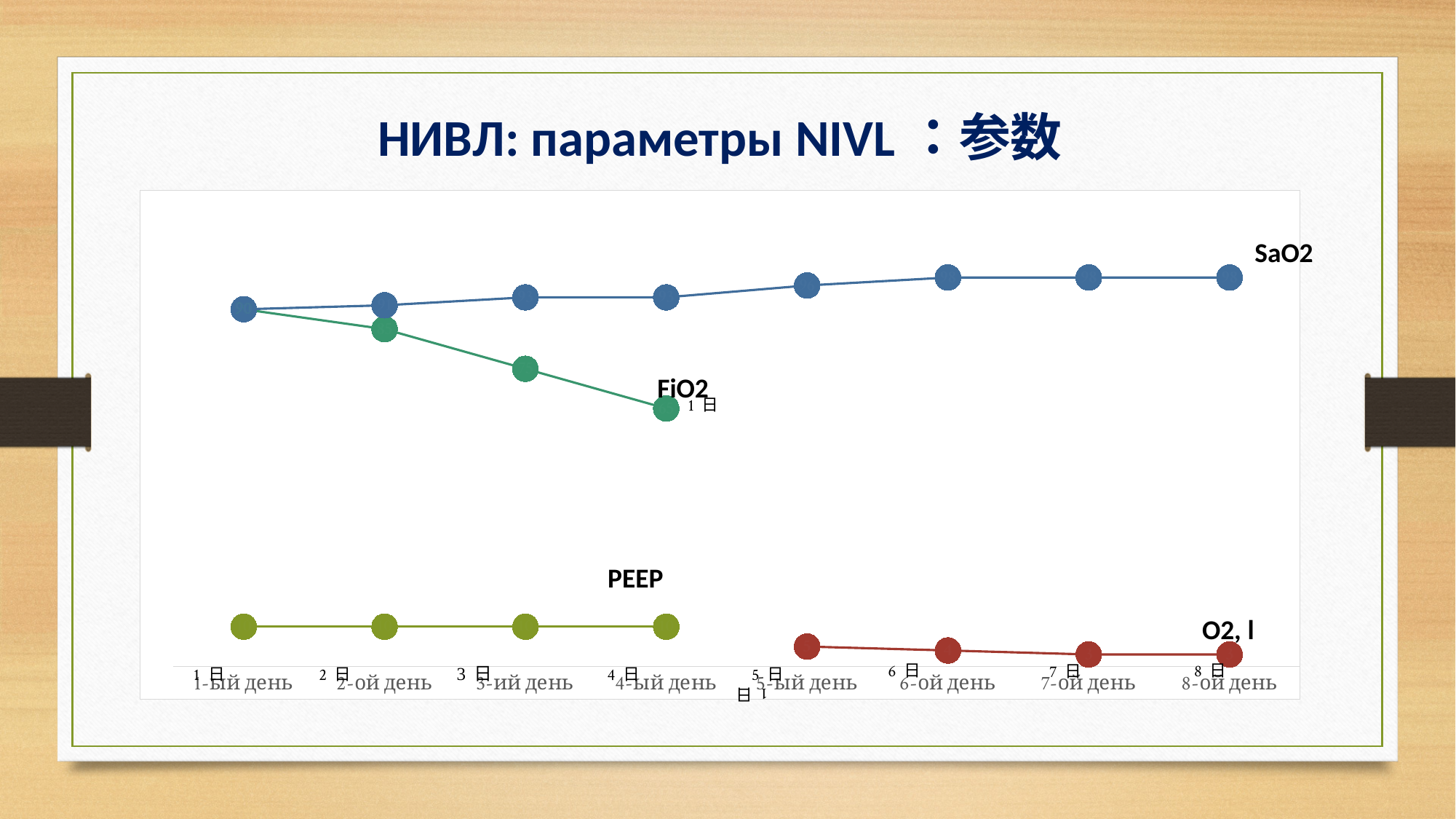

# НИВЛ: параметры NIVL：参数

### Chart

| Category | реер | FiO2 | сатурация | О2  |
|---|---|---|---|---|
| 1-ый день | 10.0 | 90.0 | 90.0 | None |
| 2-ой день | 10.0 | 85.0 | 91.0 | None |
| 3-ий день | 10.0 | 75.0 | 93.0 | None |
| 4-ый день | 10.0 | 65.0 | 93.0 | None |
| 5-ый день | None | None | 96.0 | 5.0 |
| 6-ой день | None | None | 98.0 | 4.0 |
| 7-ой день | None | None | 98.0 | 3.0 |
| 8-ой день | None | None | 98.0 | 3.0 |
SaO2
FiO2
1 日
PEEP
О2, l
6 日
8 日
7 日